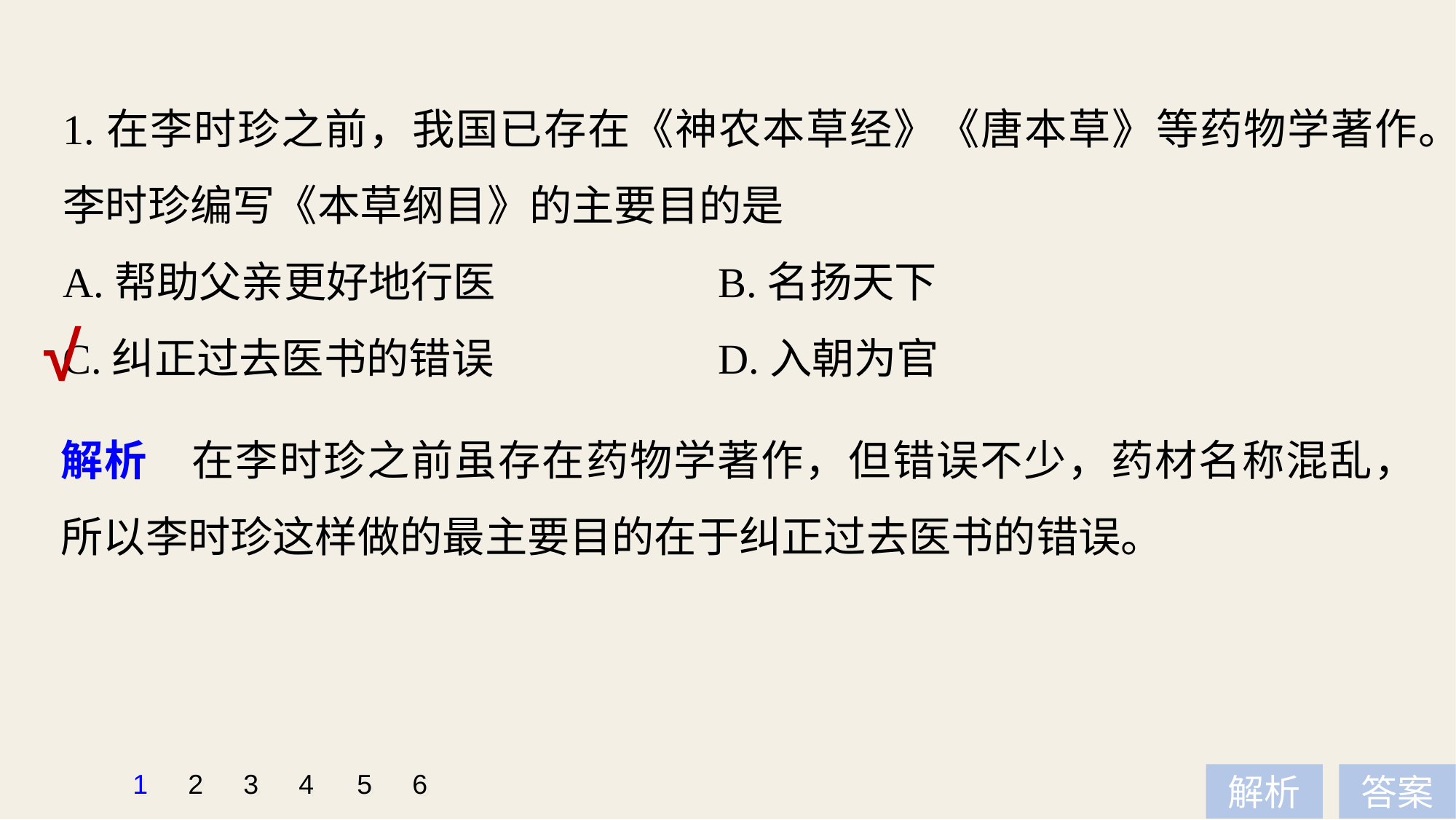

1.在李时珍之前，我国已存在《神农本草经》《唐本草》等药物学著作。李时珍编写《本草纲目》的主要目的是
A.帮助父亲更好地行医  		B.名扬天下
C.纠正过去医书的错误  		D.入朝为官
√
解析　在李时珍之前虽存在药物学著作，但错误不少，药材名称混乱，所以李时珍这样做的最主要目的在于纠正过去医书的错误。
1
2
3
4
5
6
解析
答案